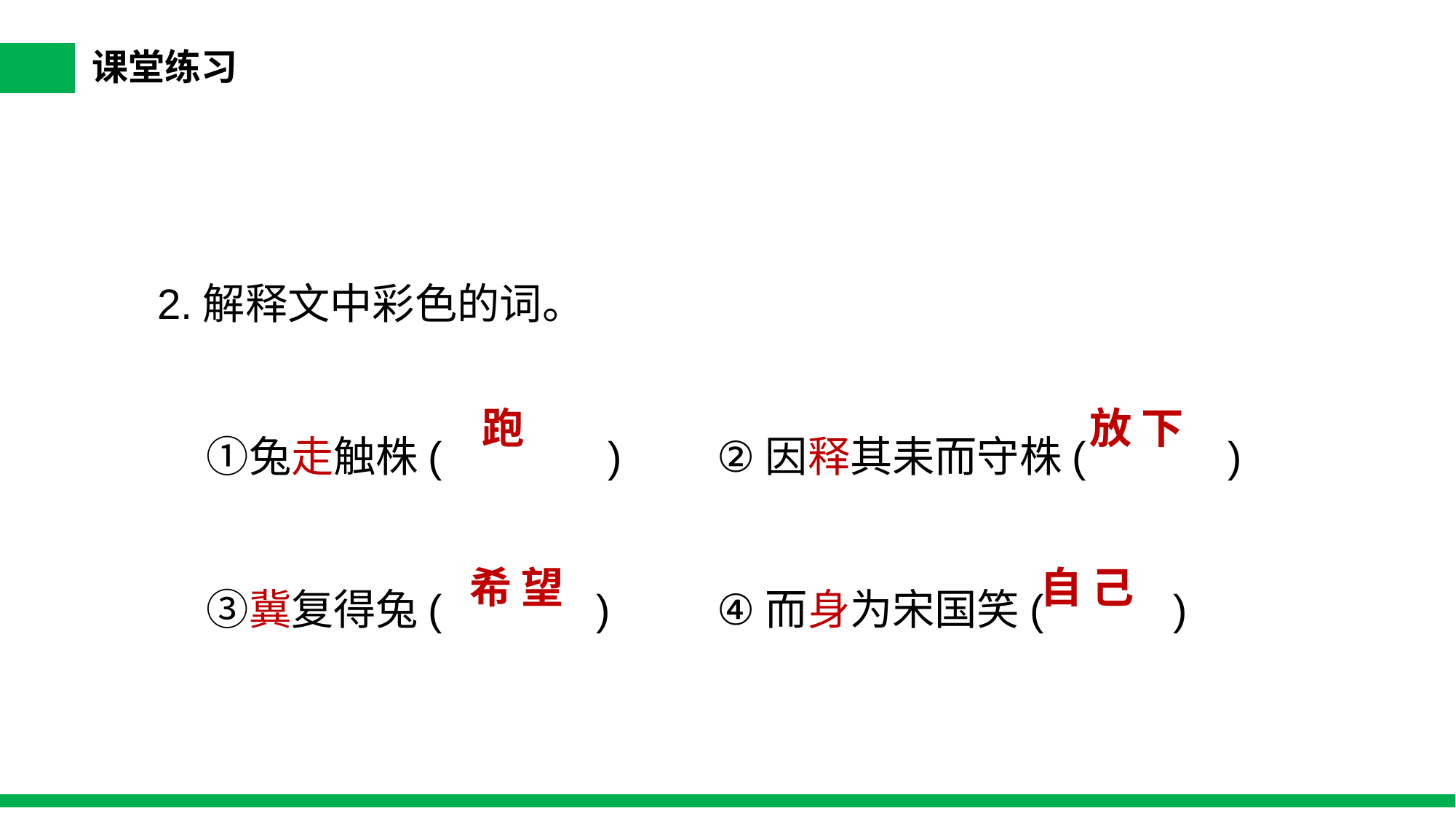

课堂练习
   2.解释文中彩色的词。
　　①兔走触株(              )        ②因释其耒而守株(            )
　　③冀复得兔(             )         ④而身为宋国笑(           )
跑
放下
希望
自己